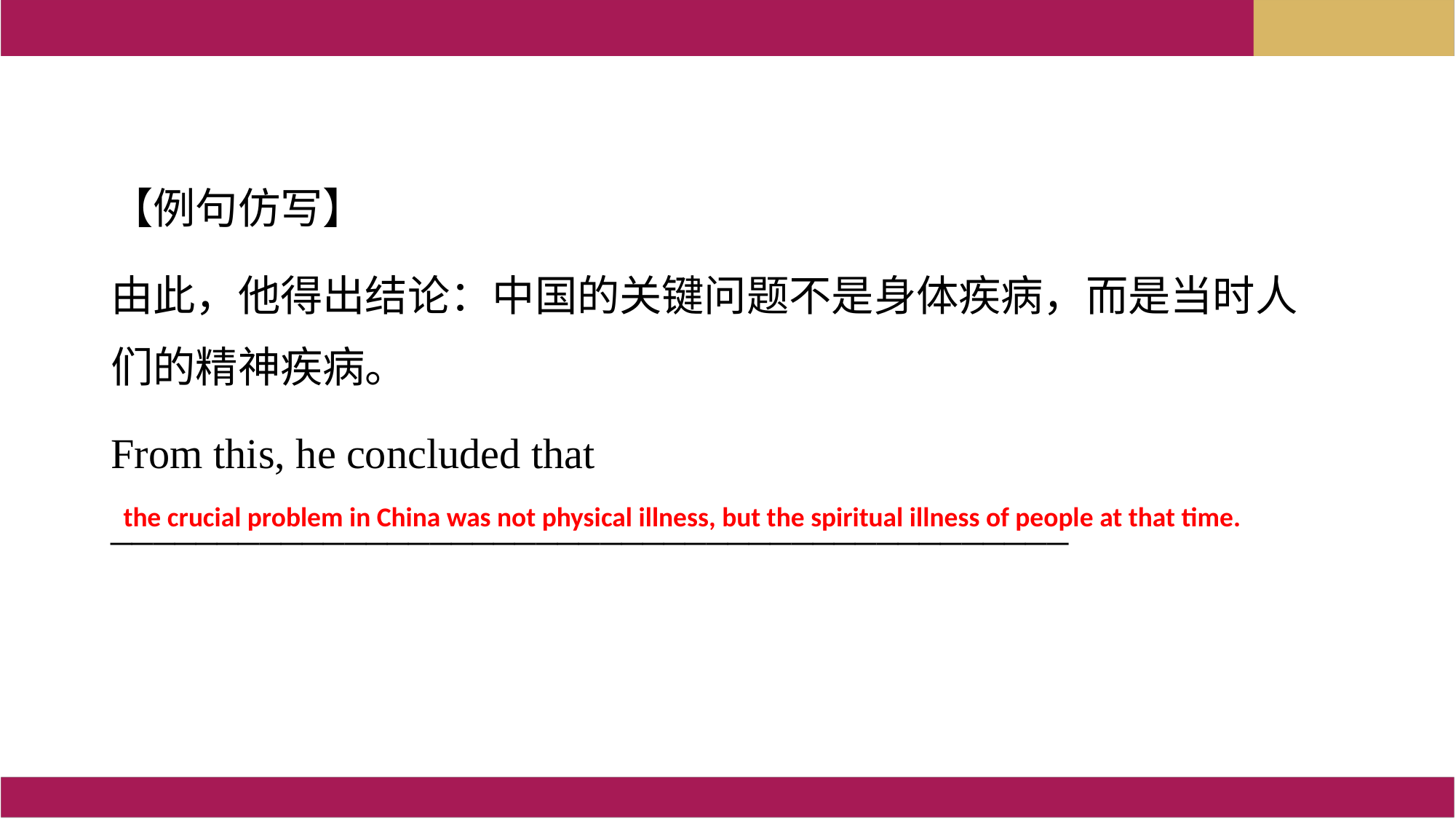

【例句仿写】
由此，他得出结论：中国的关键问题不是身体疾病，而是当时人们的精神疾病。
From this, he concluded that   _____________________________________________
the crucial problem in China was not physical illness, but the spiritual illness of people at that time.